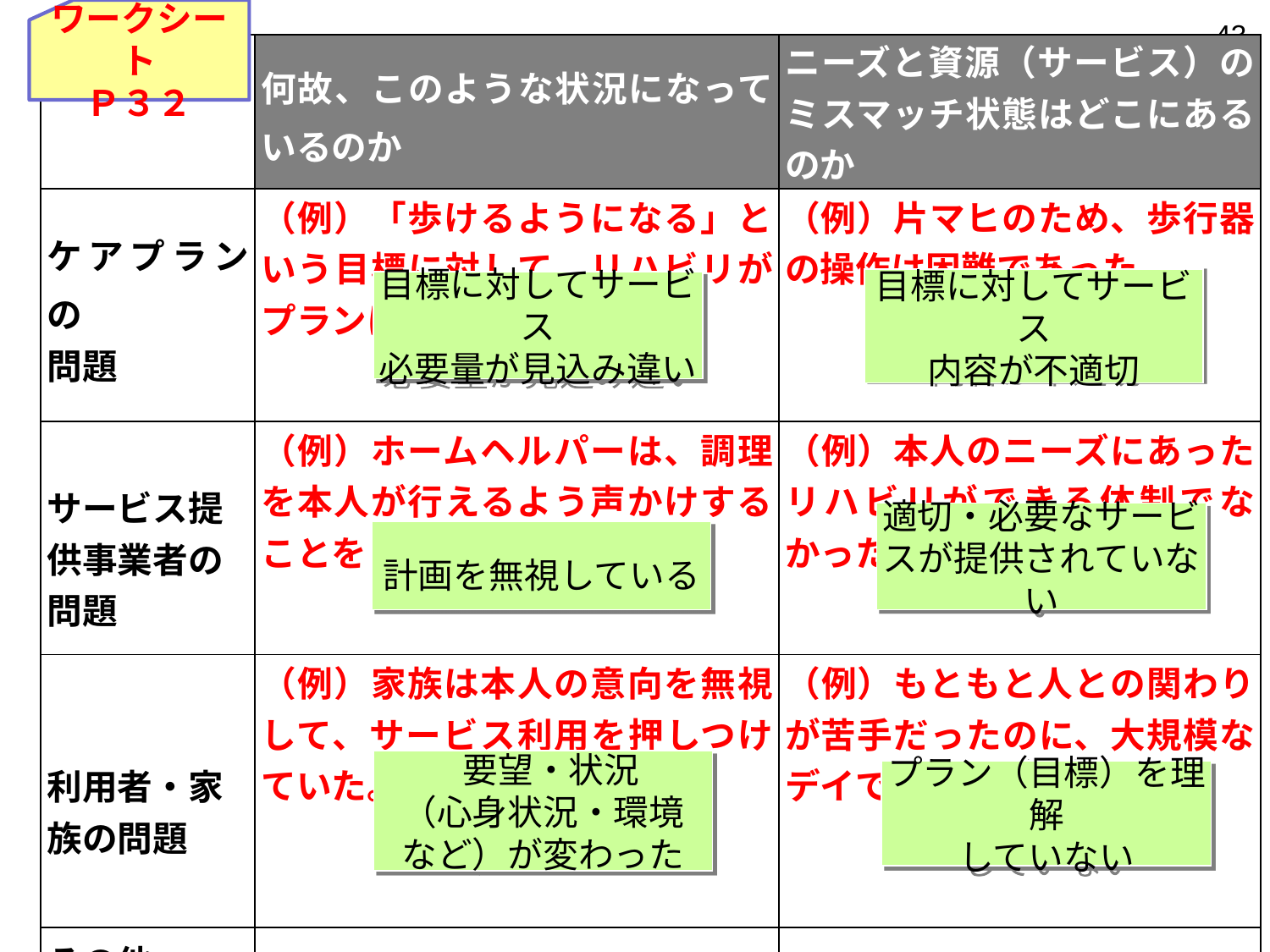

ワークシート
Ｐ３２
43
|  | 何故、このような状況になっているのか | ニーズと資源（サービス）のミスマッチ状態はどこにあるのか |
| --- | --- | --- |
| ケアプランの 問題 | （例）「歩けるようになる」という目標に対して、リハビリがプランになかった。 | （例）片マヒのため、歩行器の操作は困難であった |
| サービス提供事業者の問題 | （例）ホームヘルパーは、調理を本人が行えるよう声かけすることをしていなかった | （例）本人のニーズにあったリハビリができる体制でなかった |
| 利用者・家族の問題 | （例）家族は本人の意向を無視して、サービス利用を押しつけていた。 | （例）もともと人との関わりが苦手だったのに、大規模なデイでの利用を実施した |
| その他 |  |  |
目標に対してサービス
内容が不適切
目標に対してサービス
必要量が見込み違い
適切・必要なサービスが提供されていない
計画を無視している
 要望・状況
（心身状況・環境など）が変わった
プラン（目標）を理解
していない